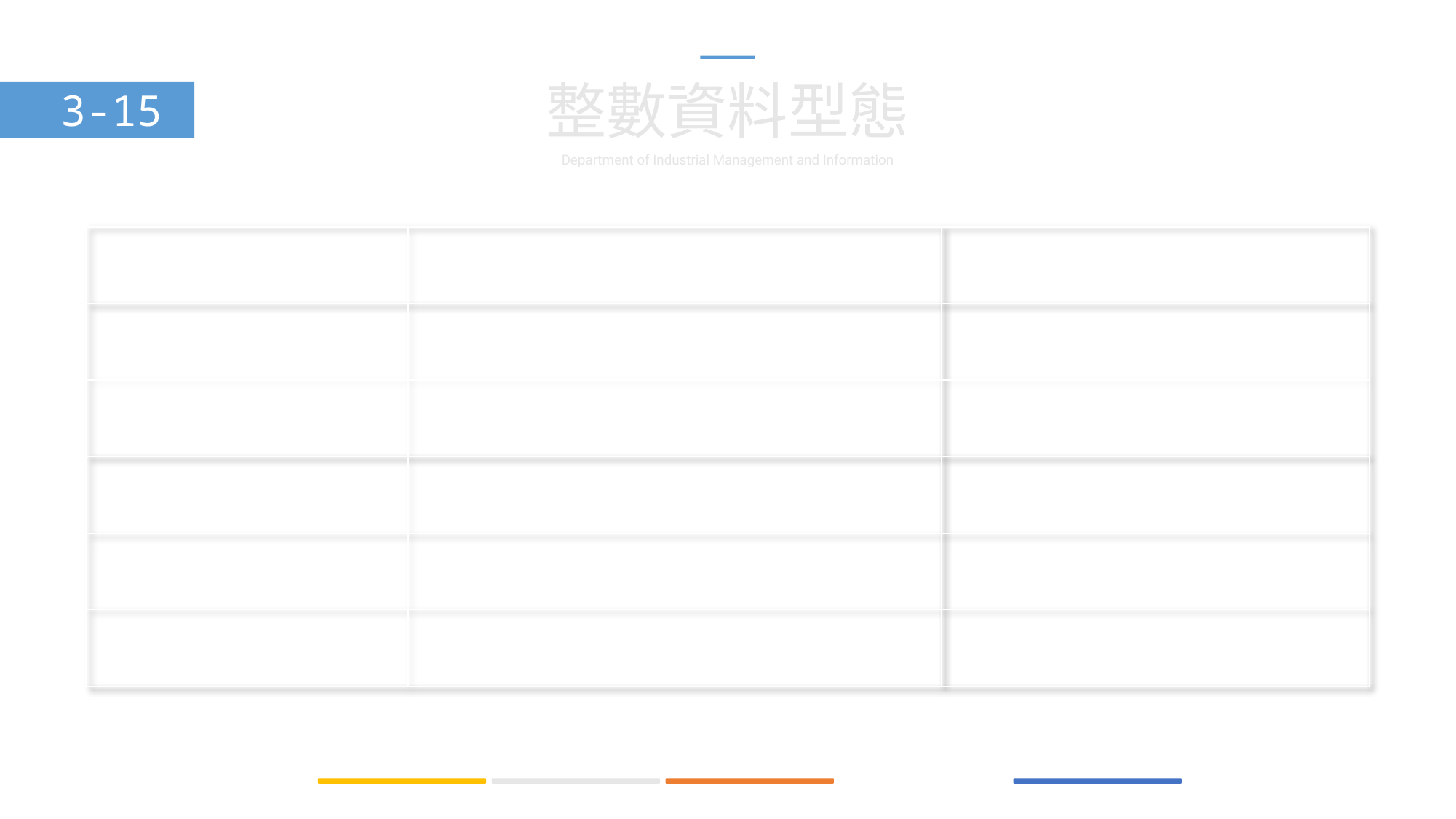

整數資料型態
3-15
| 整數值 | 十進位值 | 說明 |
| --- | --- | --- |
| 5678 | 5678 | 十進位整數 |
| -1234 | -1234 | 十進位的負整數 |
| 0234 | 156 | 八進位整數 |
| 0x1A | 26 | 十六進位整數 |
| 0x3fc | 1020 | 十六進位整數 |